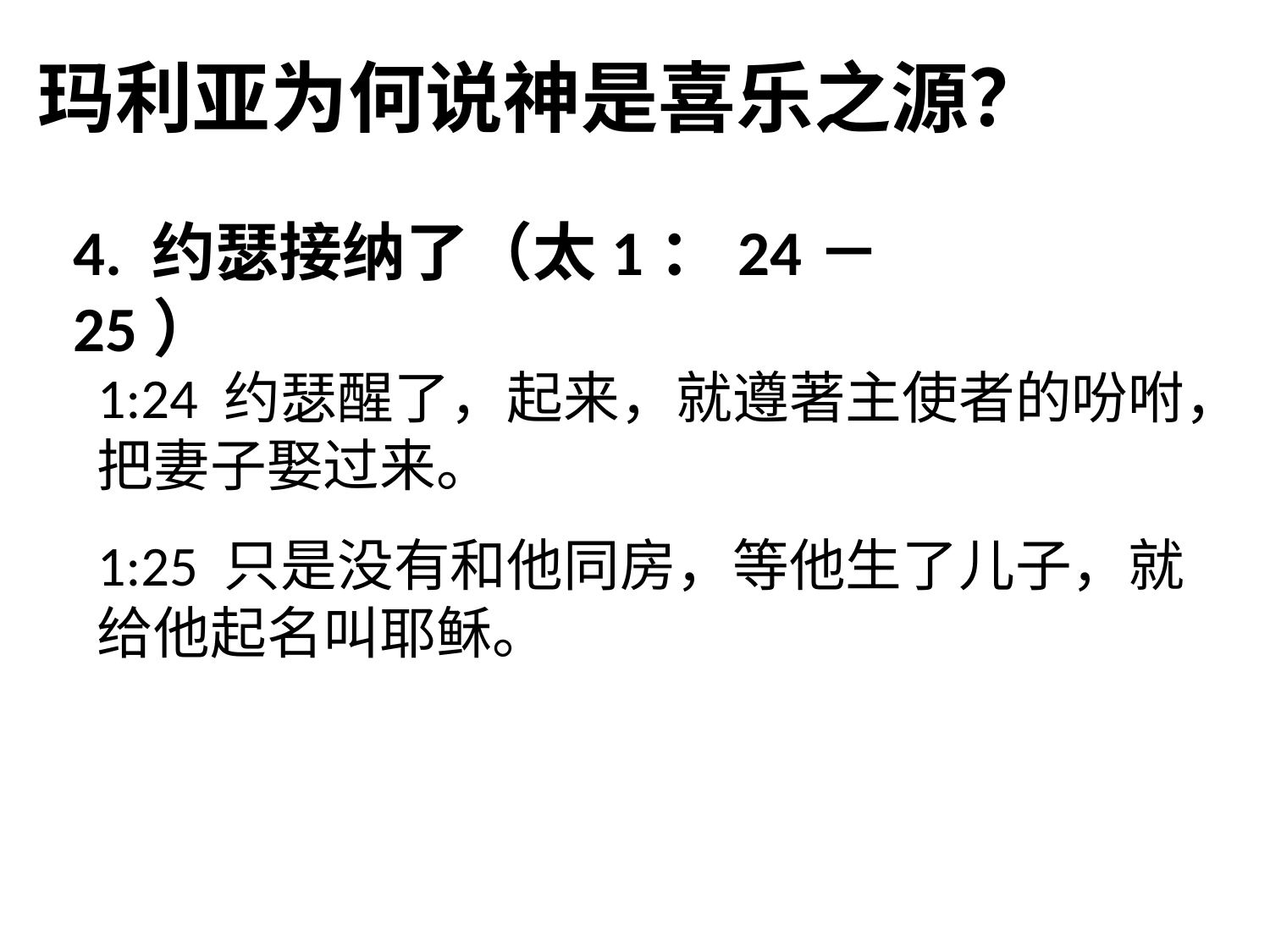

# 玛利亚为何说神是喜乐之源？
4. 约瑟接纳了（太1：24－25）
1:24 约瑟醒了，起来，就遵著主使者的吩咐，把妻子娶过来。
1:25 只是没有和他同房，等他生了儿子，就给他起名叫耶稣。